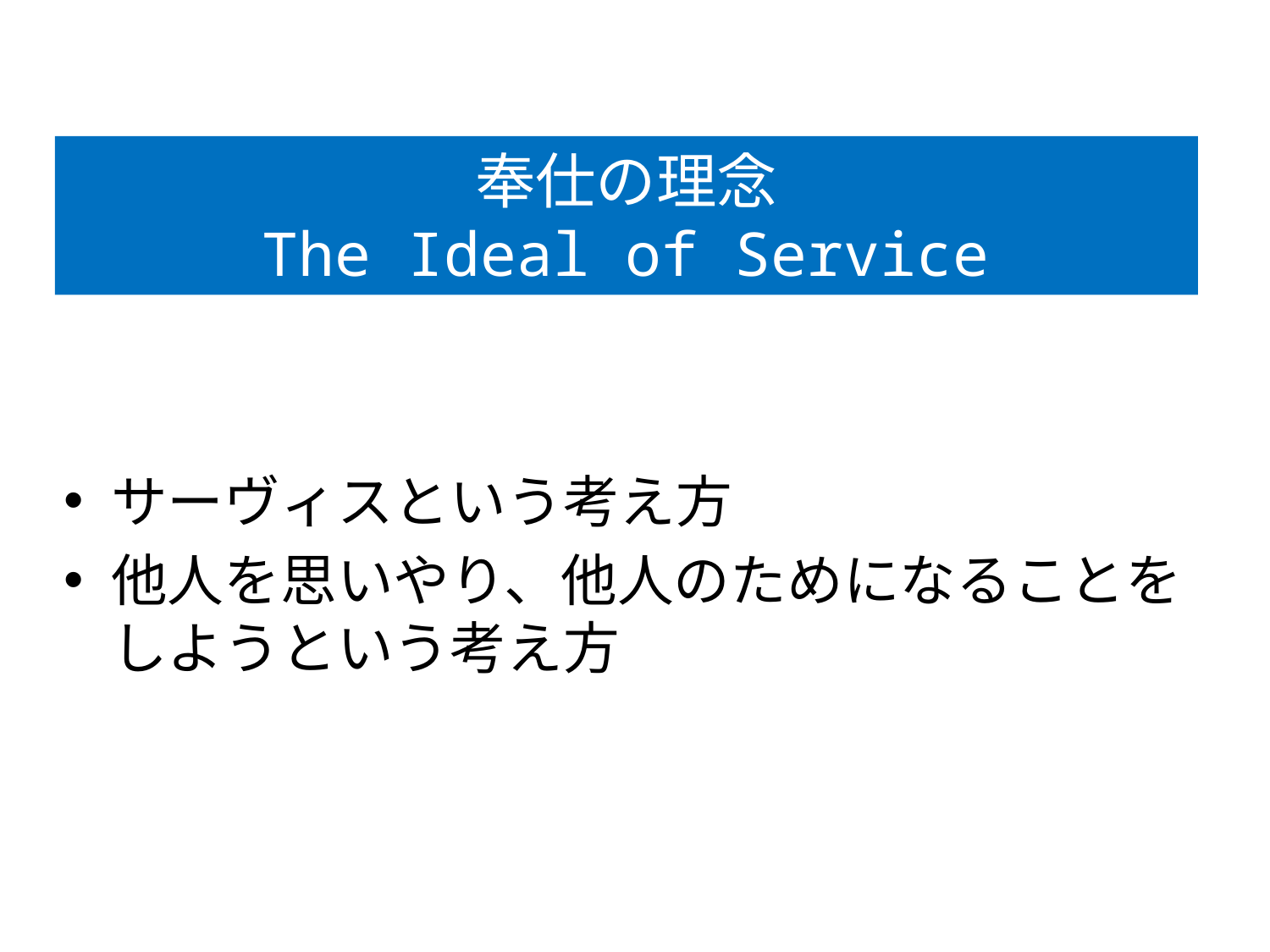

# 奉仕の理念 The Ideal of Service
サーヴィスという考え方
他人を思いやり、他人のためになることをしようという考え方